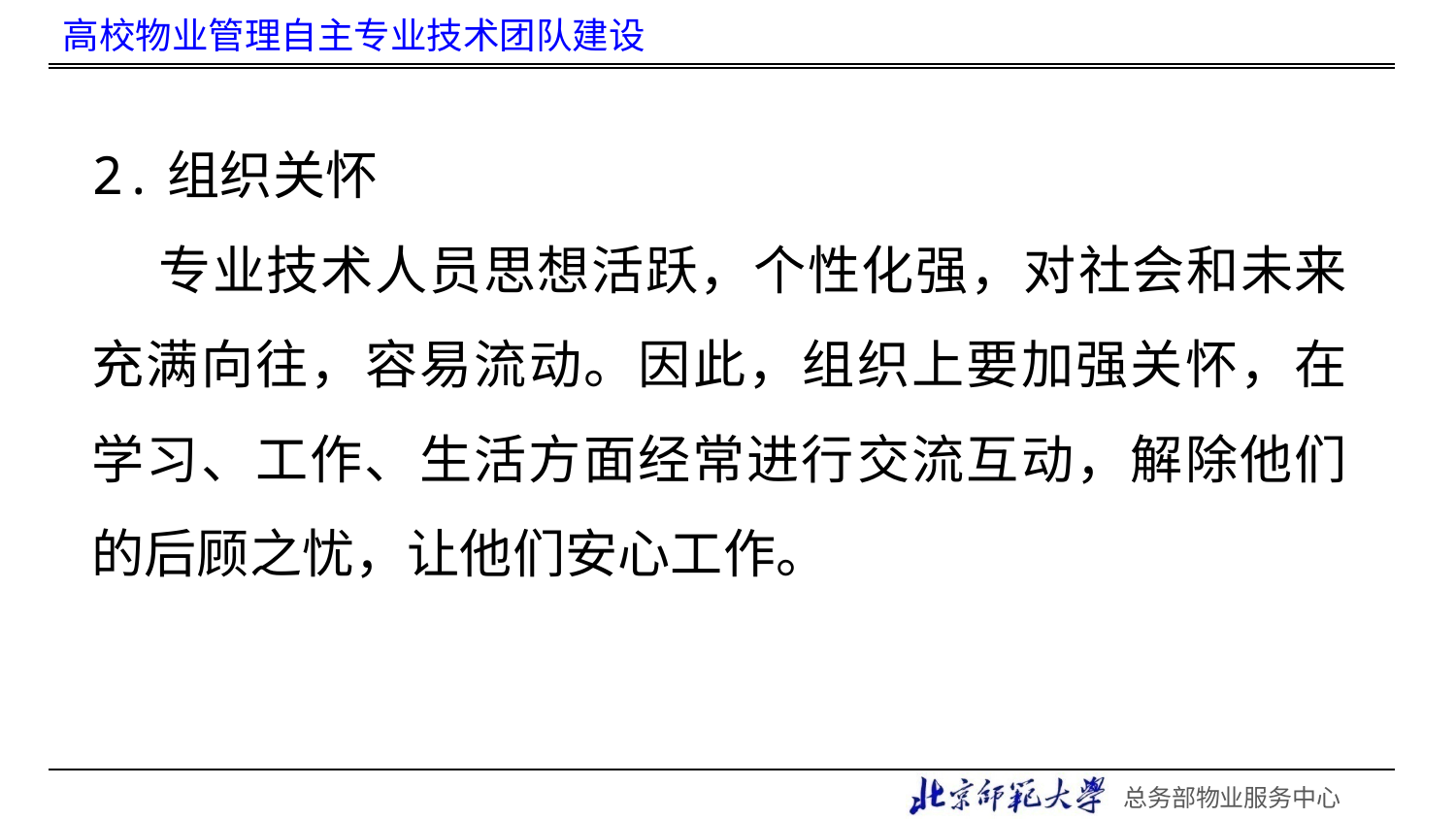

2.组织关怀
    专业技术人员思想活跃，个性化强，对社会和未来充满向往，容易流动。因此，组织上要加强关怀，在学习、工作、生活方面经常进行交流互动，解除他们的后顾之忧，让他们安心工作。